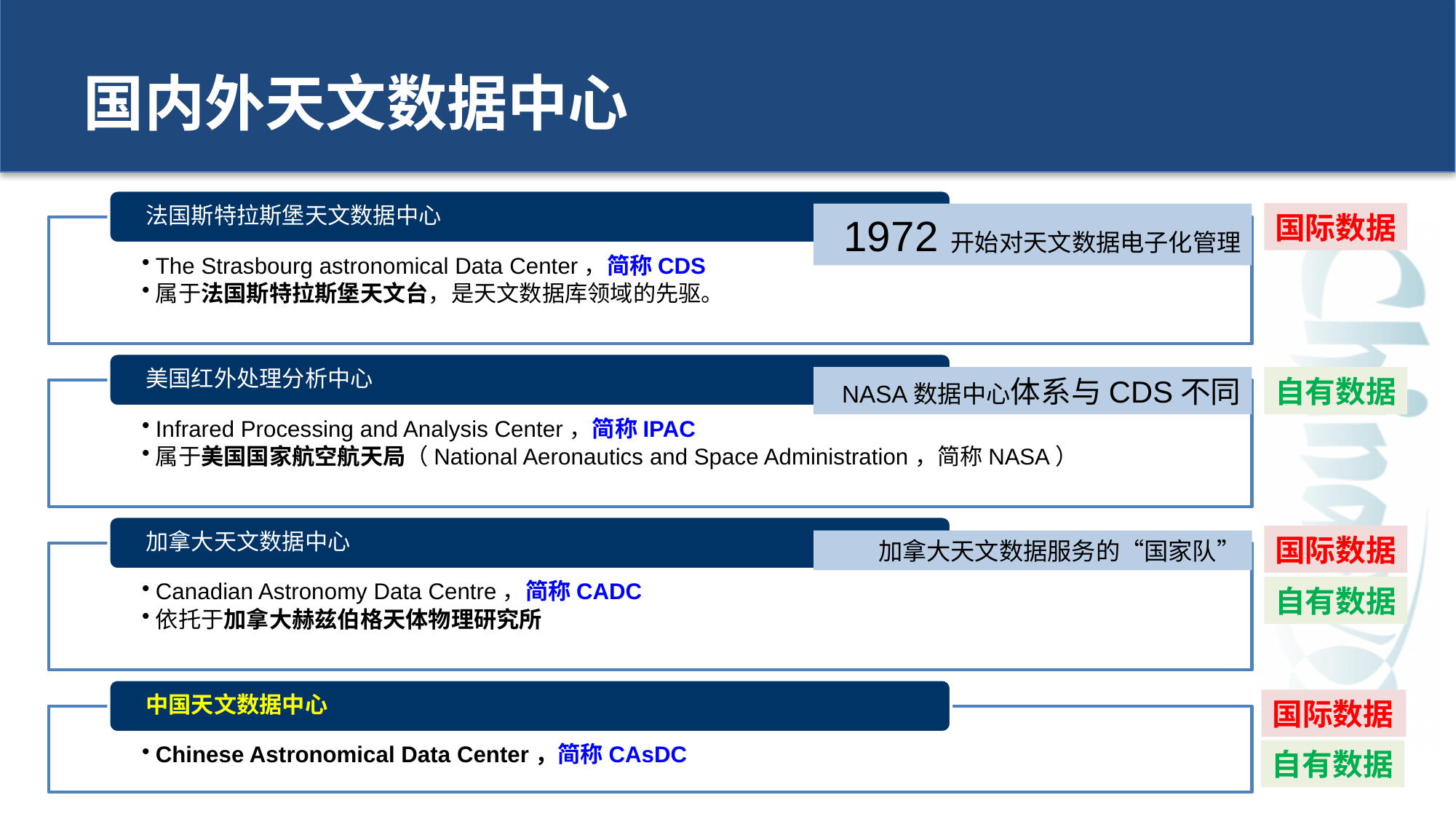

# 国内外天文数据中心
The Strasbourg astronomical Data Center，简称CDS
属于法国斯特拉斯堡天文台，是天文数据库领域的先驱。
法国斯特拉斯堡天文数据中心
Infrared Processing and Analysis Center，简称IPAC
属于美国国家航空航天局（National Aeronautics and Space Administration，简称NASA）
美国红外处理分析中心
Canadian Astronomy Data Centre，简称CADC
依托于加拿大赫兹伯格天体物理研究所
加拿大天文数据中心
Chinese Astronomical Data Center，简称CAsDC
中国天文数据中心
国际数据
1972 开始对天文数据电子化管理
NASA数据中心体系与CDS不同
自有数据
国际数据
加拿大天文数据服务的“国家队”
自有数据
国际数据
自有数据